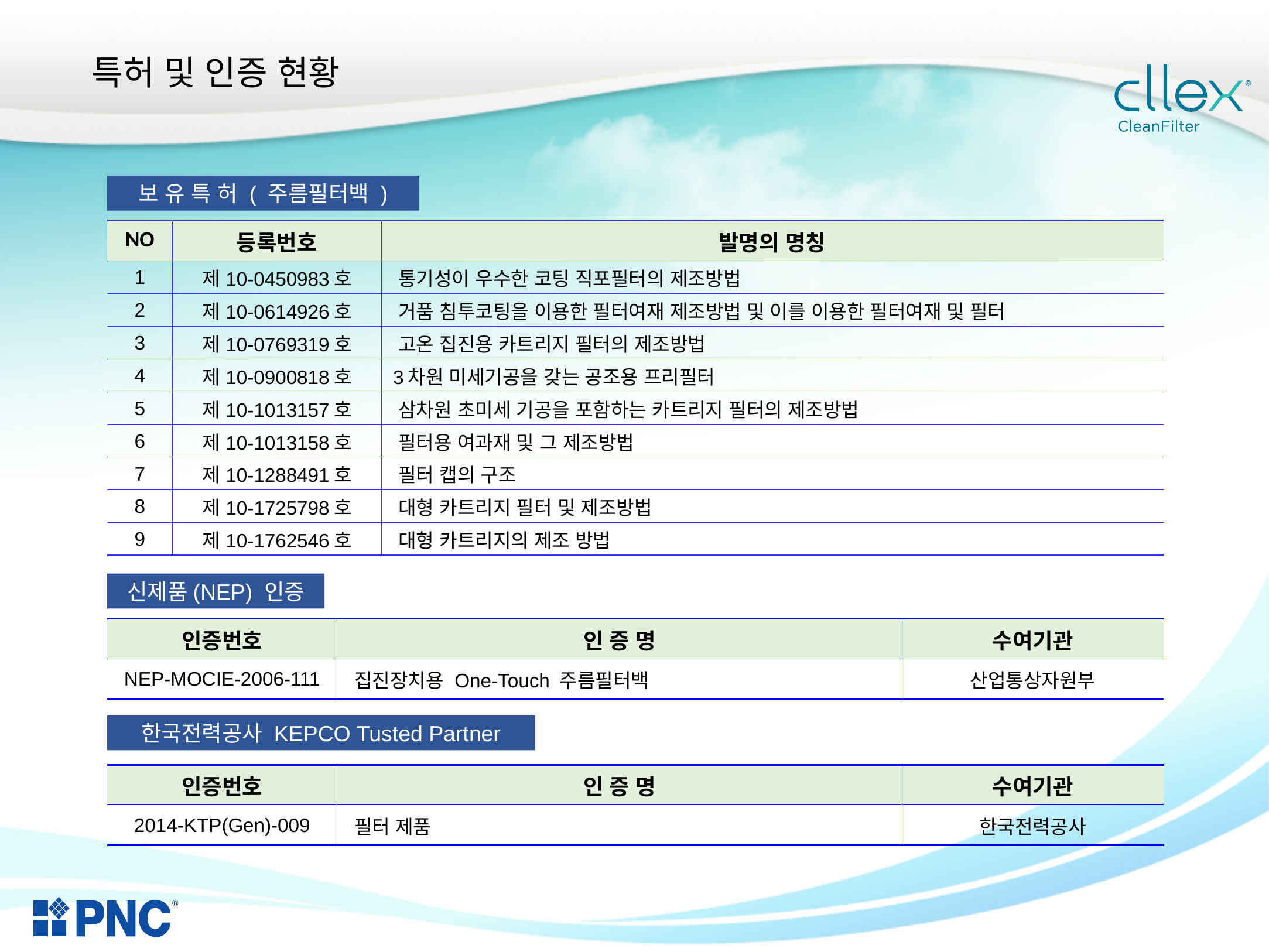

특허 및 인증 현황
보 유 특 허 ( 주름필터백 )
| NO | 등록번호 | 발명의 명칭 |
| --- | --- | --- |
| 1 | 제10-0450983호 | 통기성이 우수한 코팅 직포필터의 제조방법 |
| 2 | 제10-0614926호 | 거품 침투코팅을 이용한 필터여재 제조방법 및 이를 이용한 필터여재 및 필터 |
| 3 | 제10-0769319호 | 고온 집진용 카트리지 필터의 제조방법 |
| 4 | 제10-0900818호 | 3차원 미세기공을 갖는 공조용 프리필터 |
| 5 | 제10-1013157호 | 삼차원 초미세 기공을 포함하는 카트리지 필터의 제조방법 |
| 6 | 제10-1013158호 | 필터용 여과재 및 그 제조방법 |
| 7 | 제10-1288491호 | 필터 캡의 구조 |
| 8 | 제10-1725798호 | 대형 카트리지 필터 및 제조방법 |
| 9 | 제10-1762546호 | 대형 카트리지의 제조 방법 |
신제품(NEP) 인증
| 인증번호 | 인 증 명 | 수여기관 |
| --- | --- | --- |
| NEP-MOCIE-2006-111 | 집진장치용 One-Touch 주름필터백 | 산업통상자원부 |
한국전력공사 KEPCO Tusted Partner
| 인증번호 | 인 증 명 | 수여기관 |
| --- | --- | --- |
| 2014-KTP(Gen)-009 | 필터 제품 | 한국전력공사 |